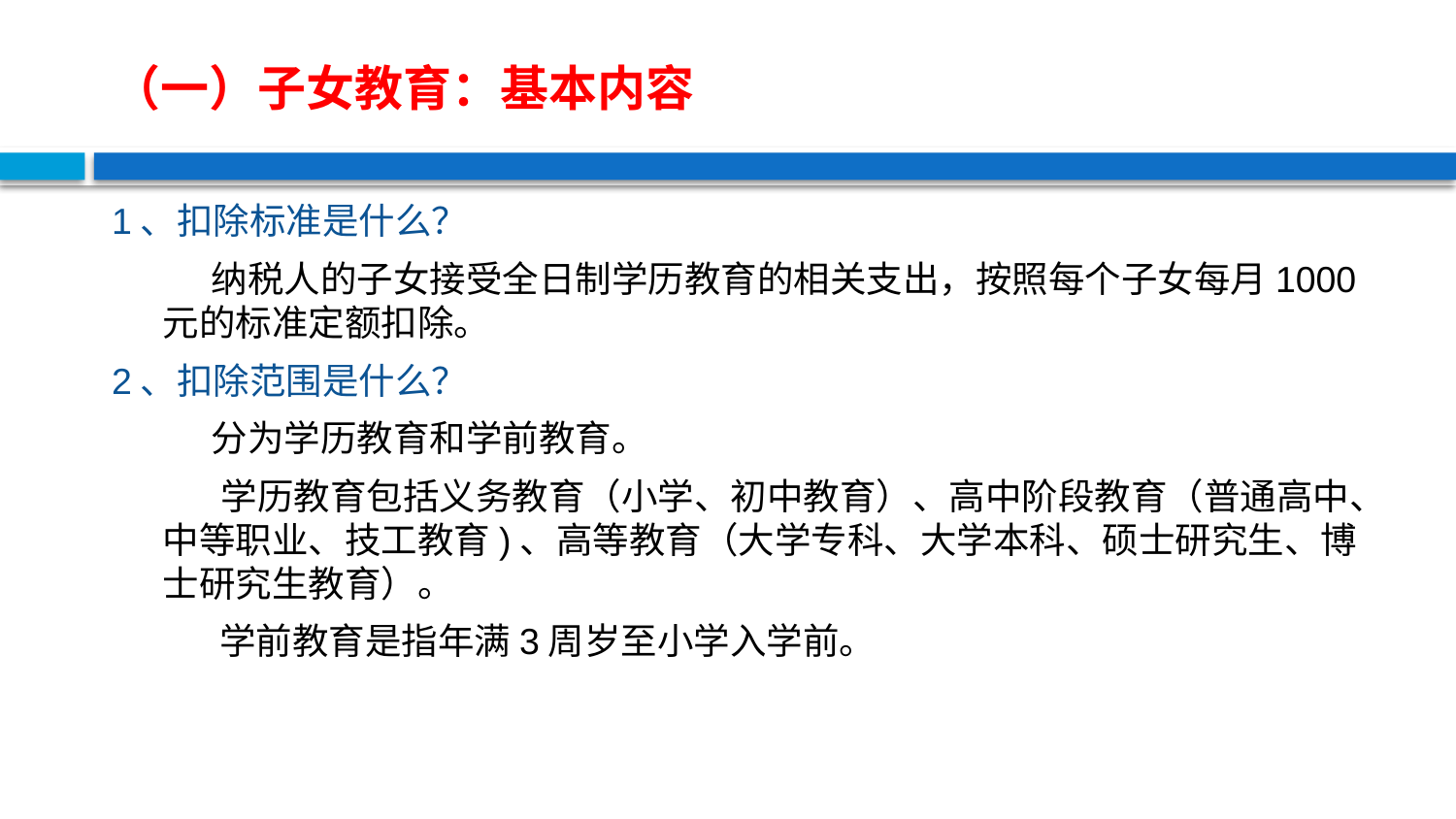

# （一）子女教育：基本内容
1、扣除标准是什么？
           纳税人的子女接受全日制学历教育的相关支出，按照每个子女每月1000元的标准定额扣除。
2、扣除范围是什么？
           分为学历教育和学前教育。
      学历教育包括义务教育（小学、初中教育）、高中阶段教育（普通高中、中等职业、技工教育)、高等教育（大学专科、大学本科、硕士研究生、博士研究生教育）。
            学前教育是指年满3周岁至小学入学前。